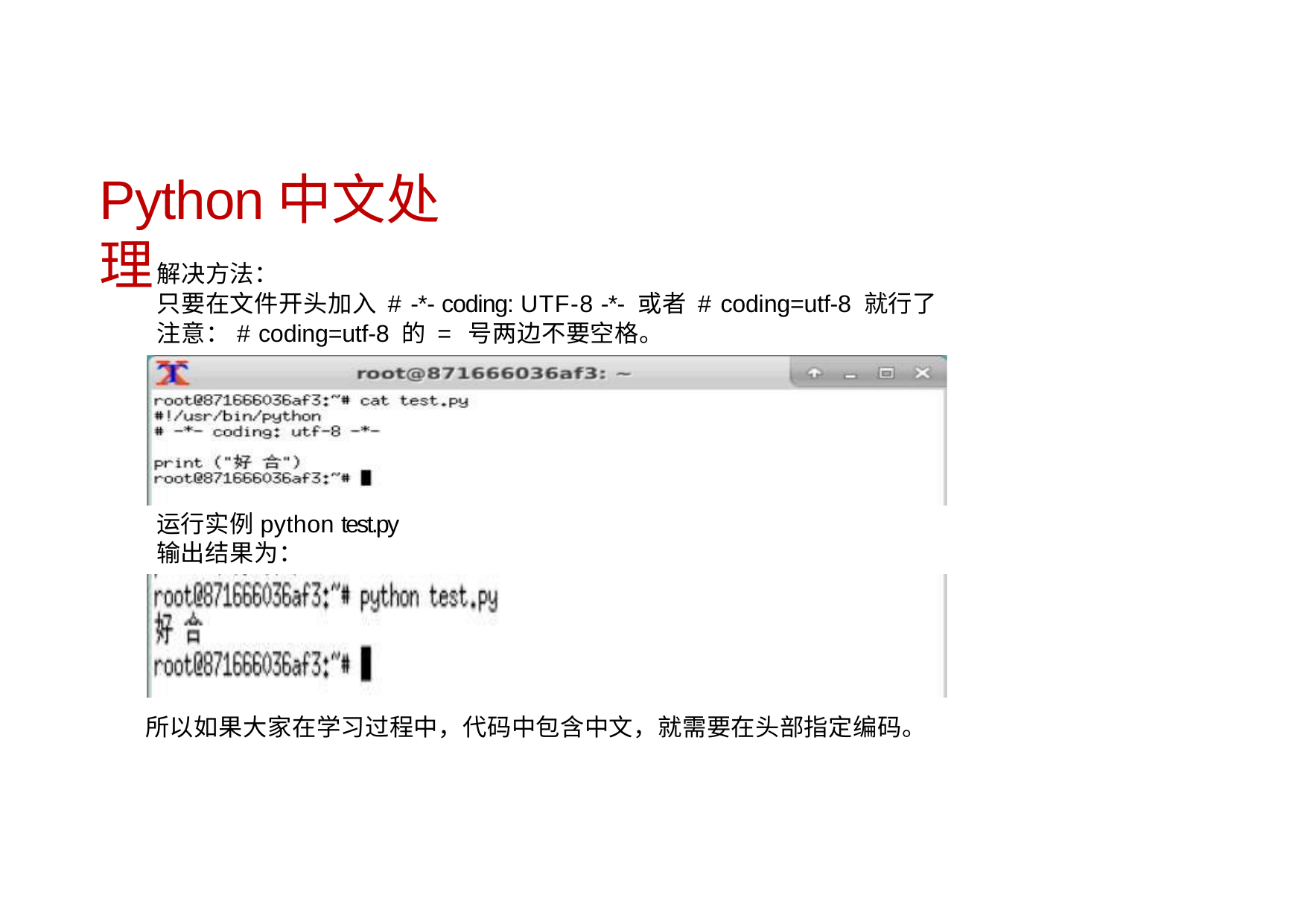

# Python中文处理
解决方法：
只要在文件开头加入 # -*- coding: UTF-8 -*- 或者 # coding=utf-8 就行了 注意：# coding=utf-8 的 = 号两边不要空格。

运行实例python test.py  输出结果为：

所以如果大家在学习过程中，代码中包含中文，就需要在头部指定编码。